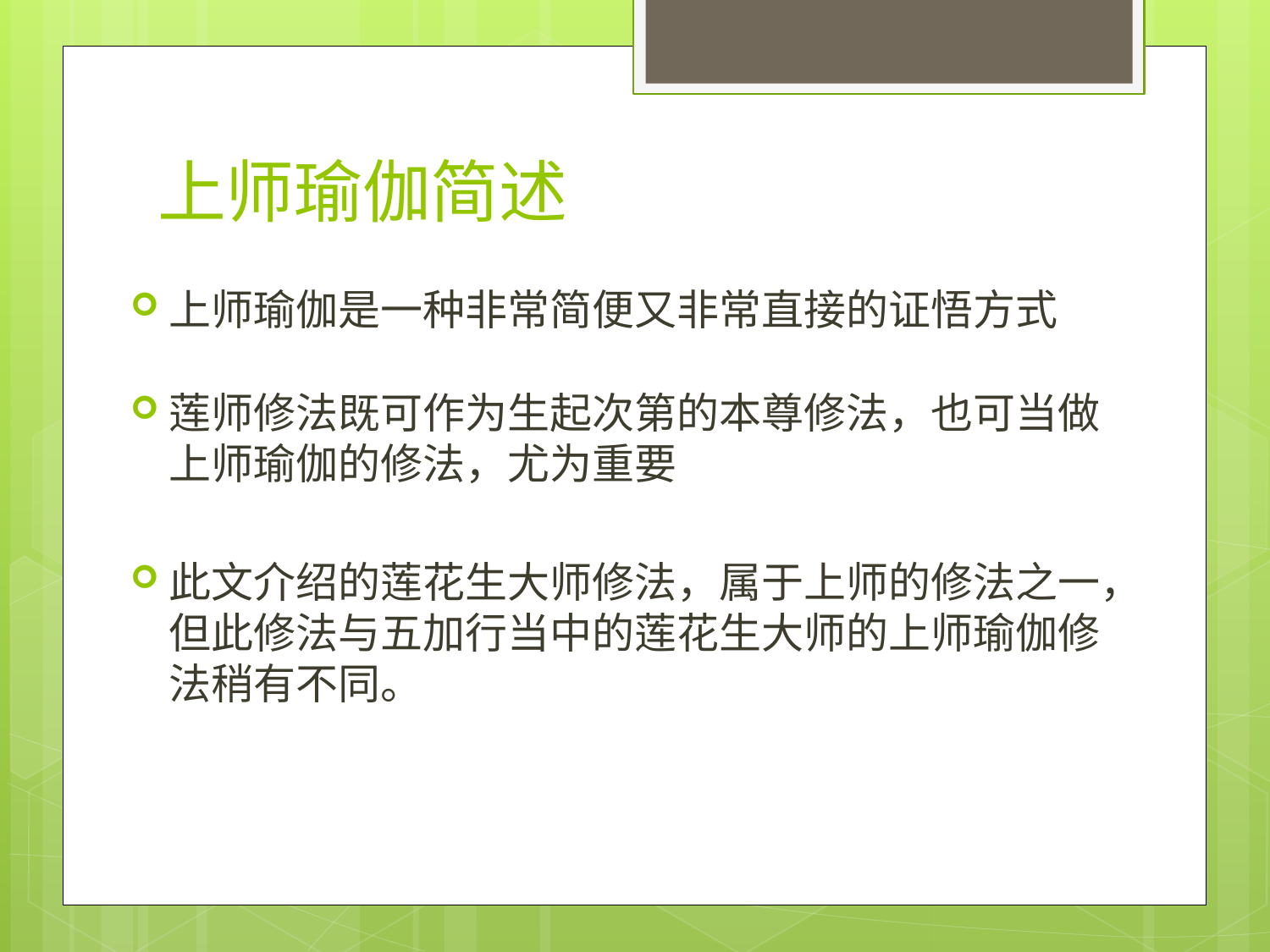

# 上师瑜伽简述
上师瑜伽是一种非常简便又非常直接的证悟方式

莲师修法既可作为生起次第的本尊修法，也可当做上师瑜伽的修法，尤为重要

此文介绍的莲花生大师修法，属于上师的修法之一，但此修法与五加行当中的莲花生大师的上师瑜伽修法稍有不同。